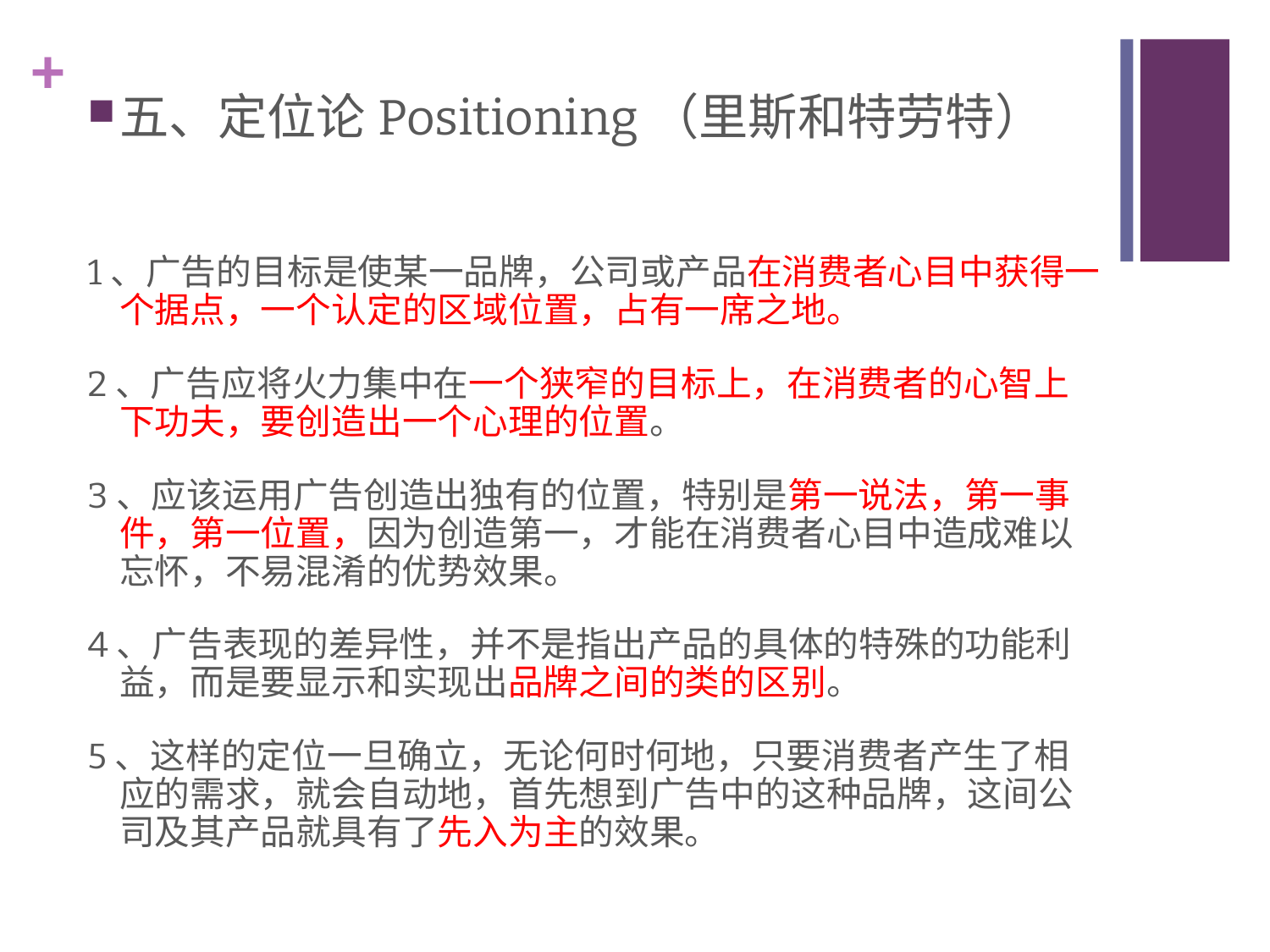

五、定位论Positioning（里斯和特劳特）

1、广告的目标是使某一品牌，公司或产品在消费者心目中获得一个据点，一个认定的区域位置，占有一席之地。
2、广告应将火力集中在一个狭窄的目标上，在消费者的心智上下功夫，要创造出一个心理的位置。
3、应该运用广告创造出独有的位置，特别是第一说法，第一事件，第一位置，因为创造第一，才能在消费者心目中造成难以忘怀，不易混淆的优势效果。
4、广告表现的差异性，并不是指出产品的具体的特殊的功能利益，而是要显示和实现出品牌之间的类的区别。
5、这样的定位一旦确立，无论何时何地，只要消费者产生了相应的需求，就会自动地，首先想到广告中的这种品牌，这间公司及其产品就具有了先入为主的效果。